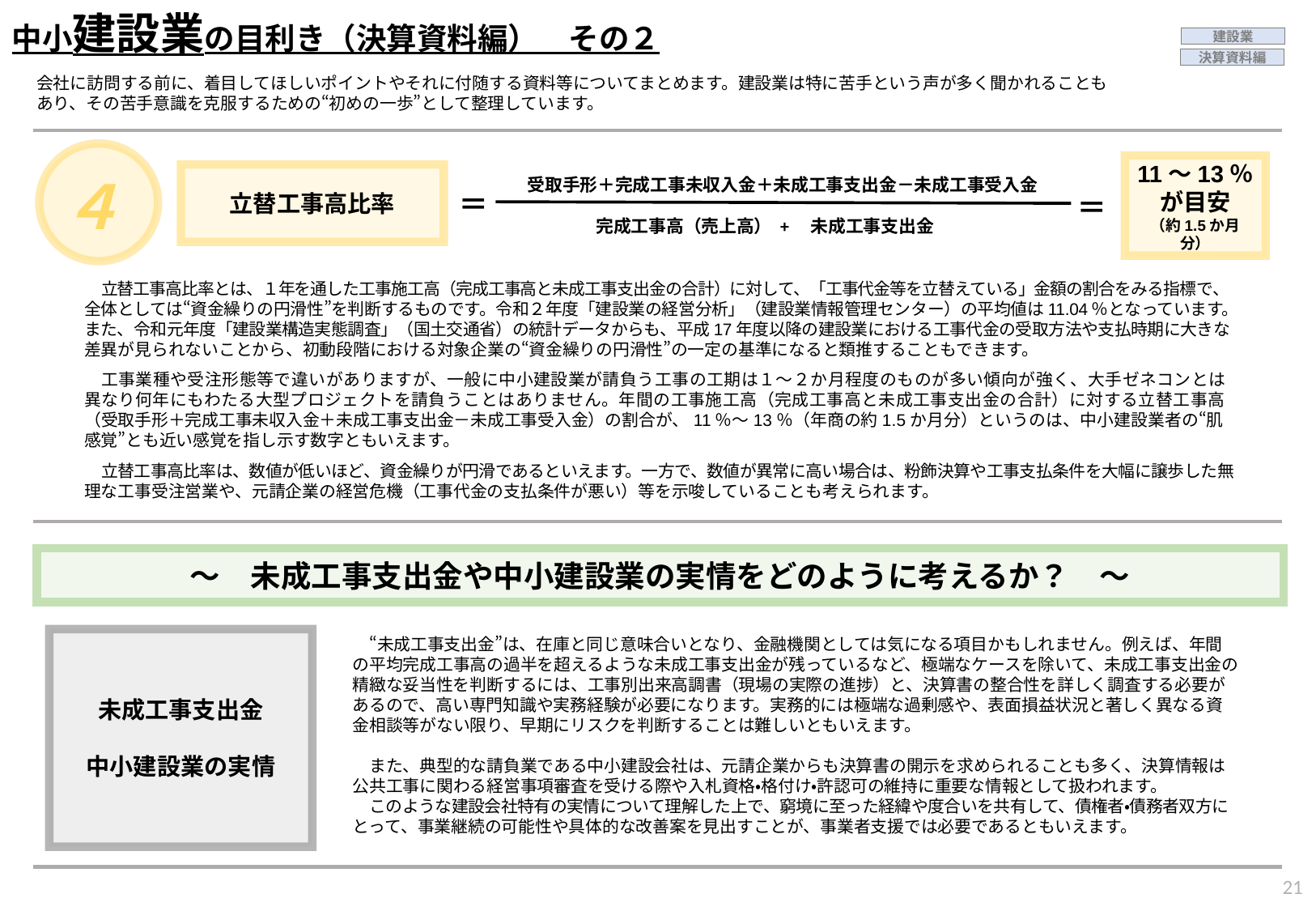

中小建設業の目利き（決算資料編）　その２
建設業
決算資料編
会社に訪問する前に、着目してほしいポイントやそれに付随する資料等についてまとめます。建設業は特に苦手という声が多く聞かれることもあり、その苦手意識を克服するための“初めの一歩”として整理しています。

４
11～13％
が目安
（約1.5か月分）
立替工事高比率
受取手形＋完成工事未収入金＋未成工事支出金－未成工事受入金
＝
＝
完成工事高（売上高） +　未成工事支出金
　立替工事高比率とは、１年を通した工事施工高（完成工事高と未成工事支出金の合計）に対して、「工事代金等を立替えている」金額の割合をみる指標で、全体としては“資金繰りの円滑性”を判断するものです。令和２年度「建設業の経営分析」（建設業情報管理センター）の平均値は11.04％となっています。また、令和元年度「建設業構造実態調査」（国土交通省）の統計データからも、平成17年度以降の建設業における工事代金の受取方法や支払時期に大きな差異が見られないことから、初動段階における対象企業の“資金繰りの円滑性”の一定の基準になると類推することもできます。
　工事業種や受注形態等で違いがありますが、一般に中小建設業が請負う工事の工期は１～２か月程度のものが多い傾向が強く、大手ゼネコンとは異なり何年にもわたる大型プロジェクトを請負うことはありません。年間の工事施工高（完成工事高と未成工事支出金の合計）に対する立替工事高（受取手形＋完成工事未収入金＋未成工事支出金－未成工事受入金）の割合が、11％～13％（年商の約1.5か月分）というのは、中小建設業者の“肌感覚”とも近い感覚を指し示す数字ともいえます。
　立替工事高比率は、数値が低いほど、資金繰りが円滑であるといえます。一方で、数値が異常に高い場合は、粉飾決算や工事支払条件を大幅に譲歩した無理な工事受注営業や、元請企業の経営危機（工事代金の支払条件が悪い）等を示唆していることも考えられます。
～　未成工事支出金や中小建設業の実情をどのように考えるか？　～

　“未成工事支出金”は、在庫と同じ意味合いとなり、金融機関としては気になる項目かもしれません。例えば、年間の平均完成工事高の過半を超えるような未成工事支出金が残っているなど、極端なケースを除いて、未成工事支出金の精緻な妥当性を判断するには、工事別出来高調書（現場の実際の進捗）と、決算書の整合性を詳しく調査する必要があるので、高い専門知識や実務経験が必要になります。実務的には極端な過剰感や、表面損益状況と著しく異なる資金相談等がない限り、早期にリスクを判断することは難しいともいえます。

　また、典型的な請負業である中小建設会社は、元請企業からも決算書の開示を求められることも多く、決算情報は公共工事に関わる経営事項審査を受ける際や入札資格・格付け・許認可の維持に重要な情報として扱われます。
　このような建設会社特有の実情について理解した上で、窮境に至った経緯や度合いを共有して、債権者・債務者双方にとって、事業継続の可能性や具体的な改善案を見出すことが、事業者支援では必要であるともいえます。

未成工事支出金

中小建設業の実情
21